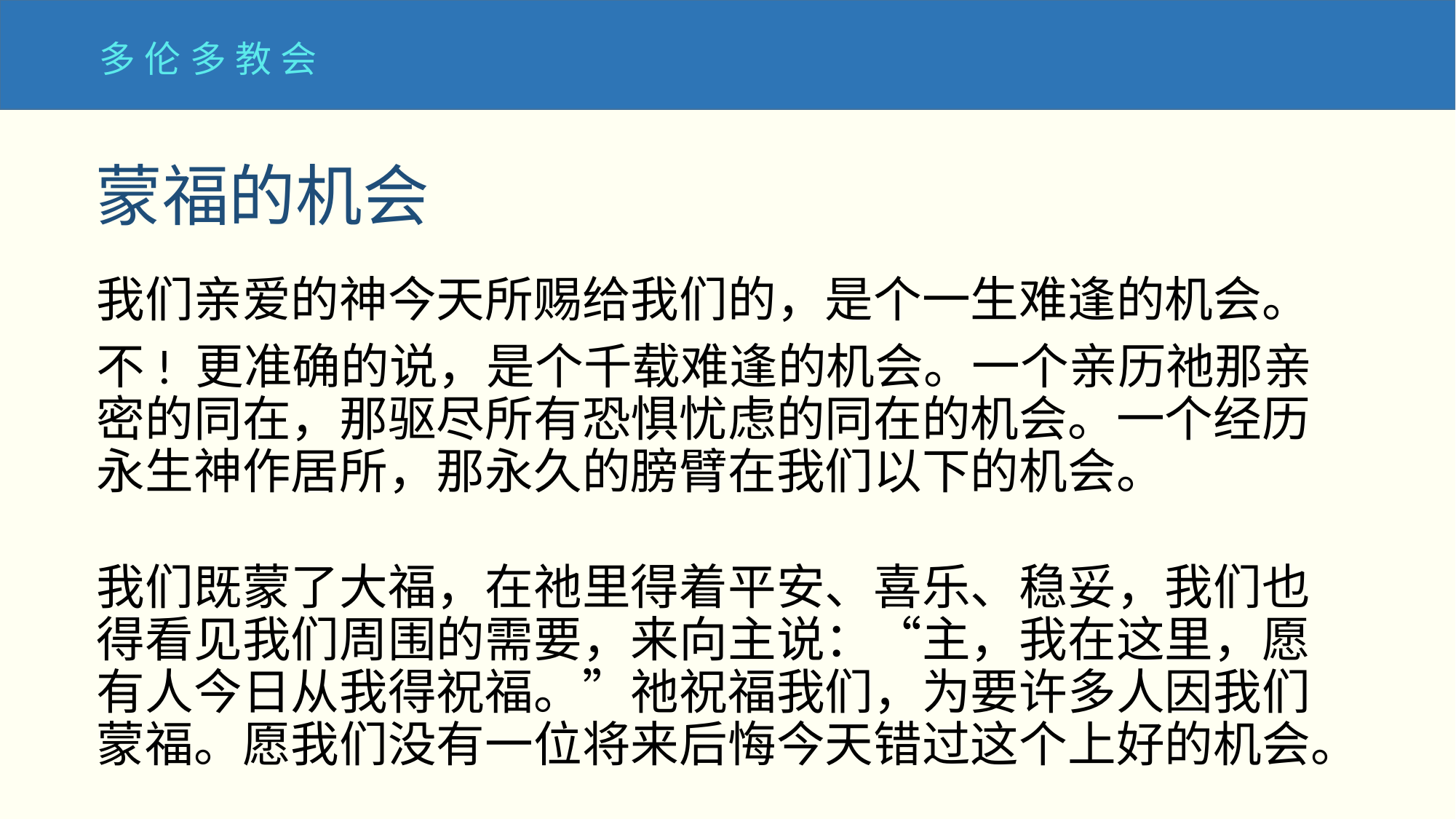

蒙福的机会
我们亲爱的神今天所赐给我们的，是个一生难逢的机会。
不! 更准确的说，是个千载难逢的机会。一个亲历祂那亲密的同在，那驱尽所有恐惧忧虑的同在的机会。一个经历永生神作居所，那永久的膀臂在我们以下的机会。

我们既蒙了大福，在祂里得着平安、喜乐、稳妥，我们也得看见我们周围的需要，来向主说：“主，我在这里，愿有人今日从我得祝福。”祂祝福我们，为要许多人因我们蒙福。愿我们没有一位将来后悔今天错过这个上好的机会。